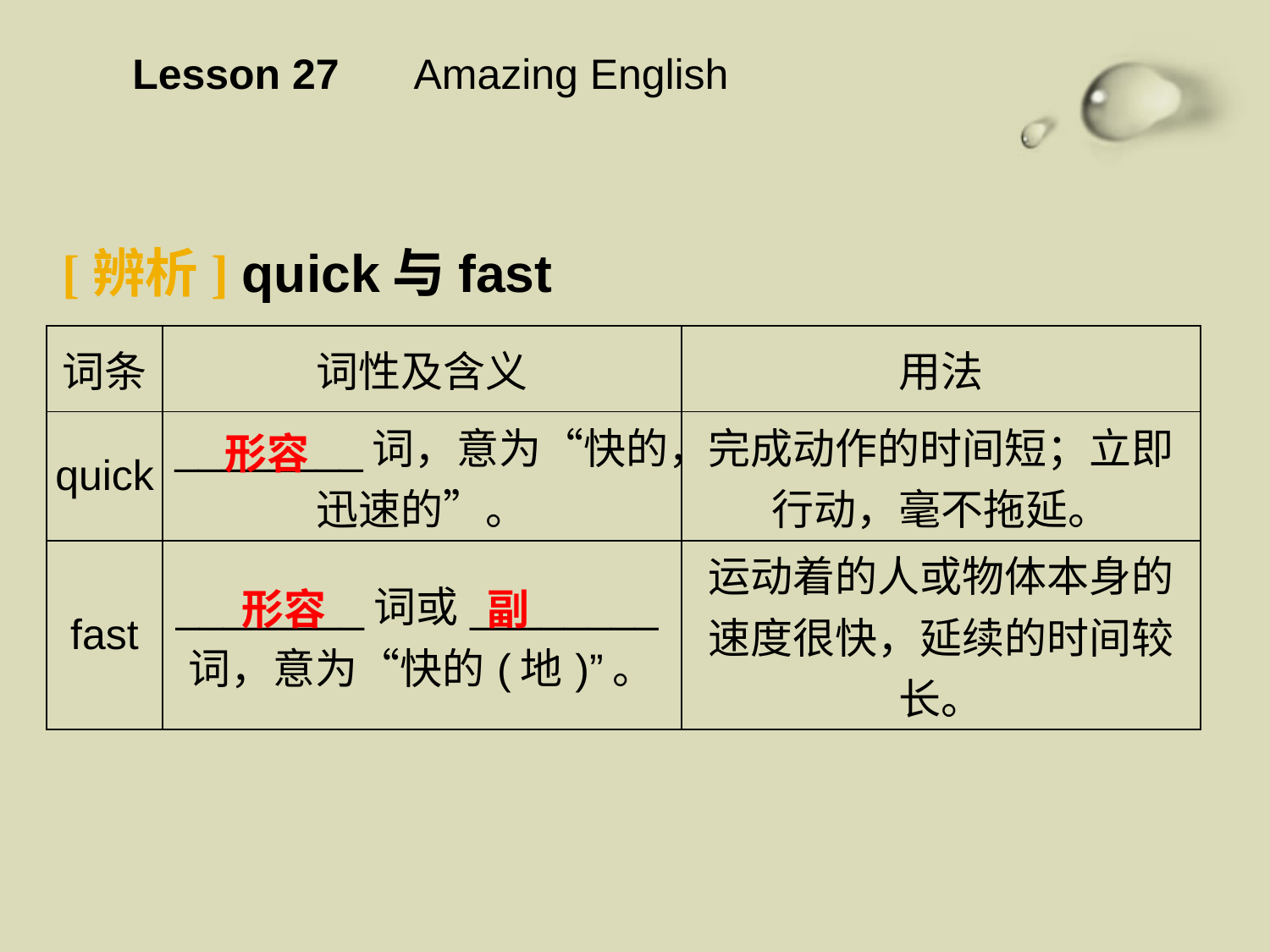

Lesson 27 　Amazing English
[辨析] quick与fast

| 词条 | 词性及含义 | 用法 |
| --- | --- | --- |
| quick | \_\_\_\_\_\_\_\_词，意为“快的，迅速的”。 | 完成动作的时间短；立即行动，毫不拖延。 |
| fast | \_\_\_\_\_\_\_\_词或\_\_\_\_\_\_\_\_词，意为“快的(地)”。 | 运动着的人或物体本身的速度很快，延续的时间较长。 |
形容
形容
副